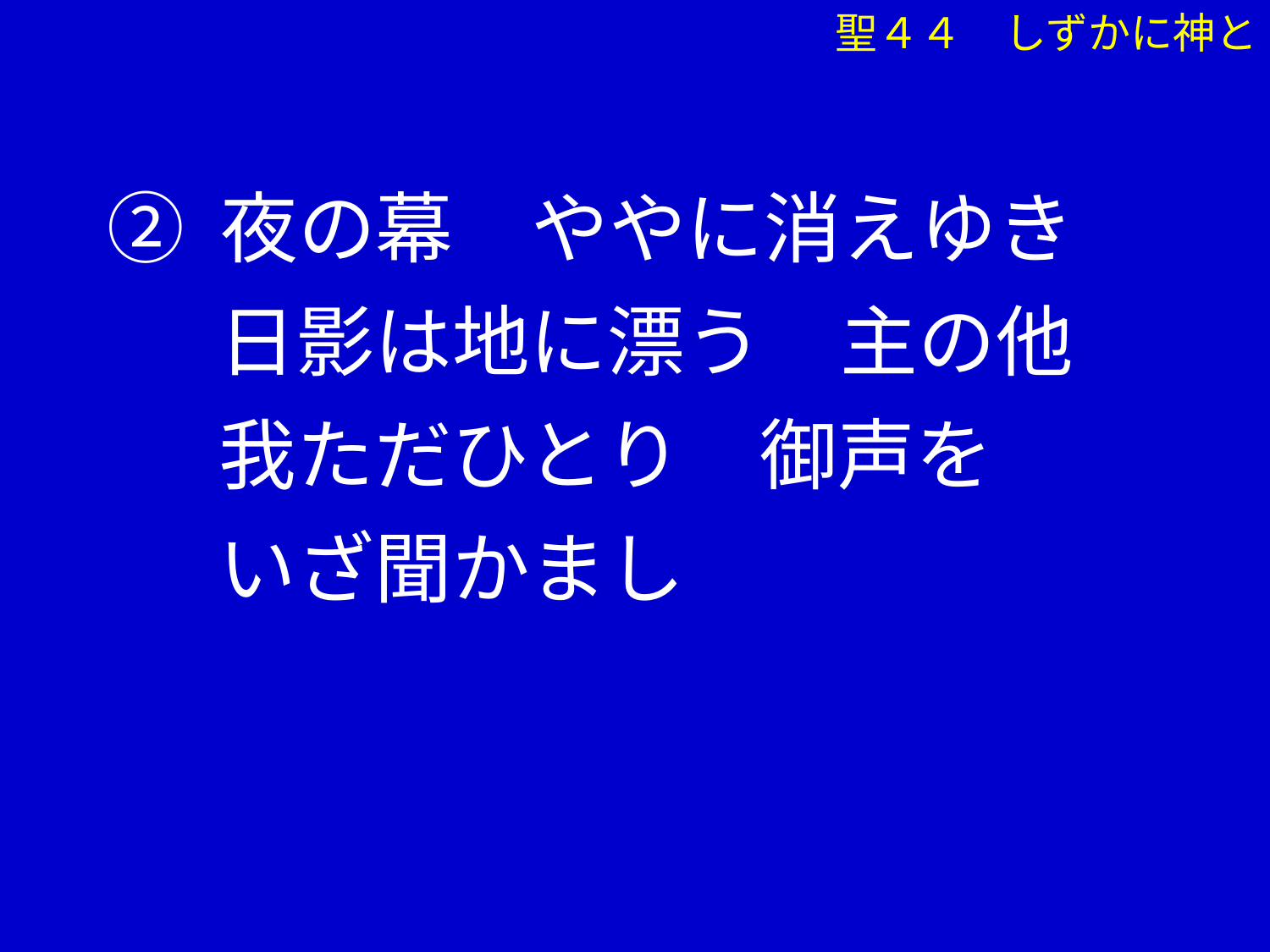

② 夜の幕　ややに消えゆき
　  日影は地に漂う　主の他
　  我ただひとり　御声を
　  いざ聞かまし
聖４４　しずかに神と